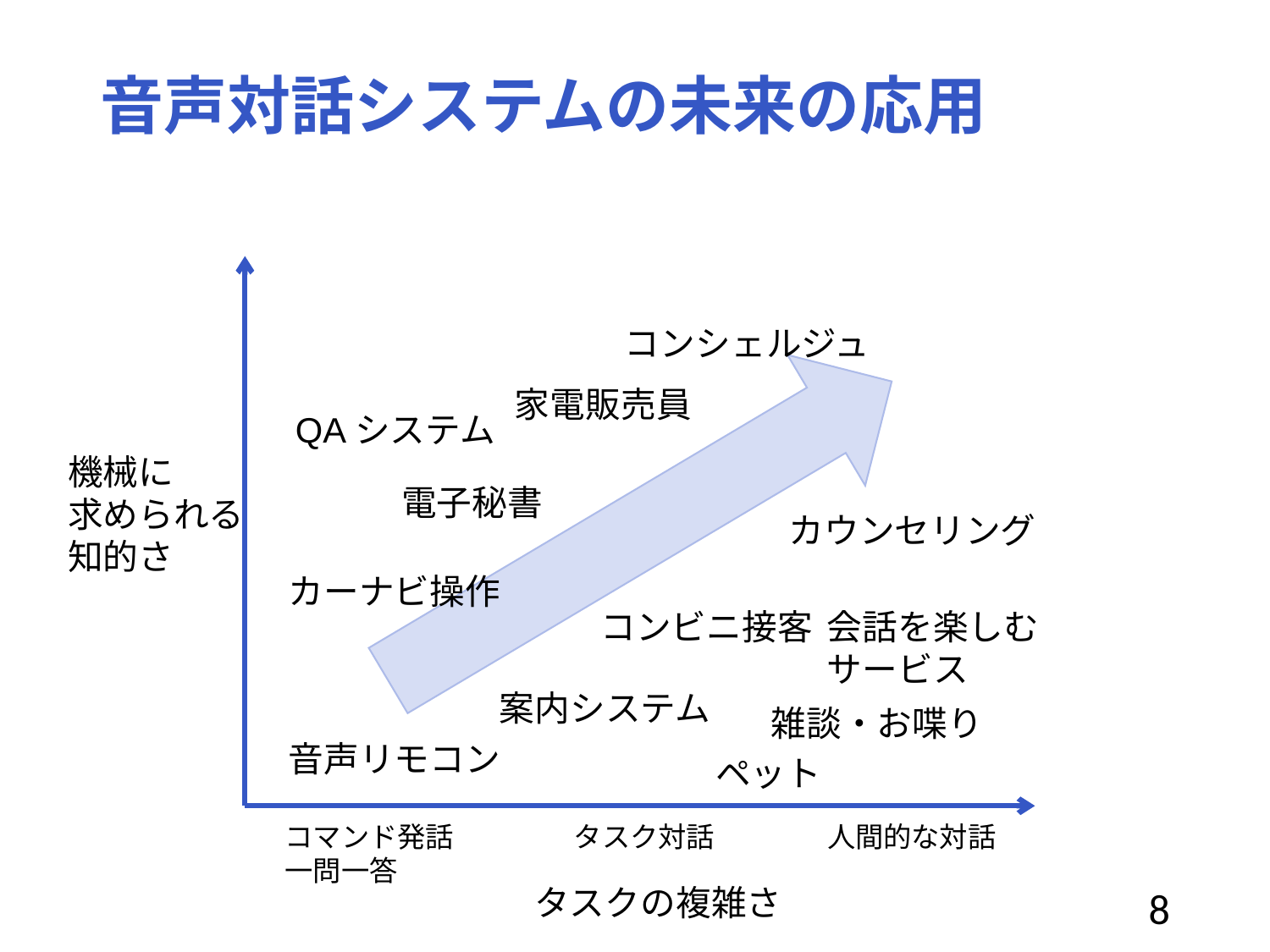

# 音声対話システムの未来の応用

コンシェルジュ
家電販売員
QAシステム
機械に
求められる
知的さ
電子秘書
カウンセリング
カーナビ操作
コンビニ接客
会話を楽しむ
サービス
案内システム
雑談・お喋り
音声リモコン
ペット
コマンド発話
一問一答
タスク対話
人間的な対話
タスクの複雑さ
8